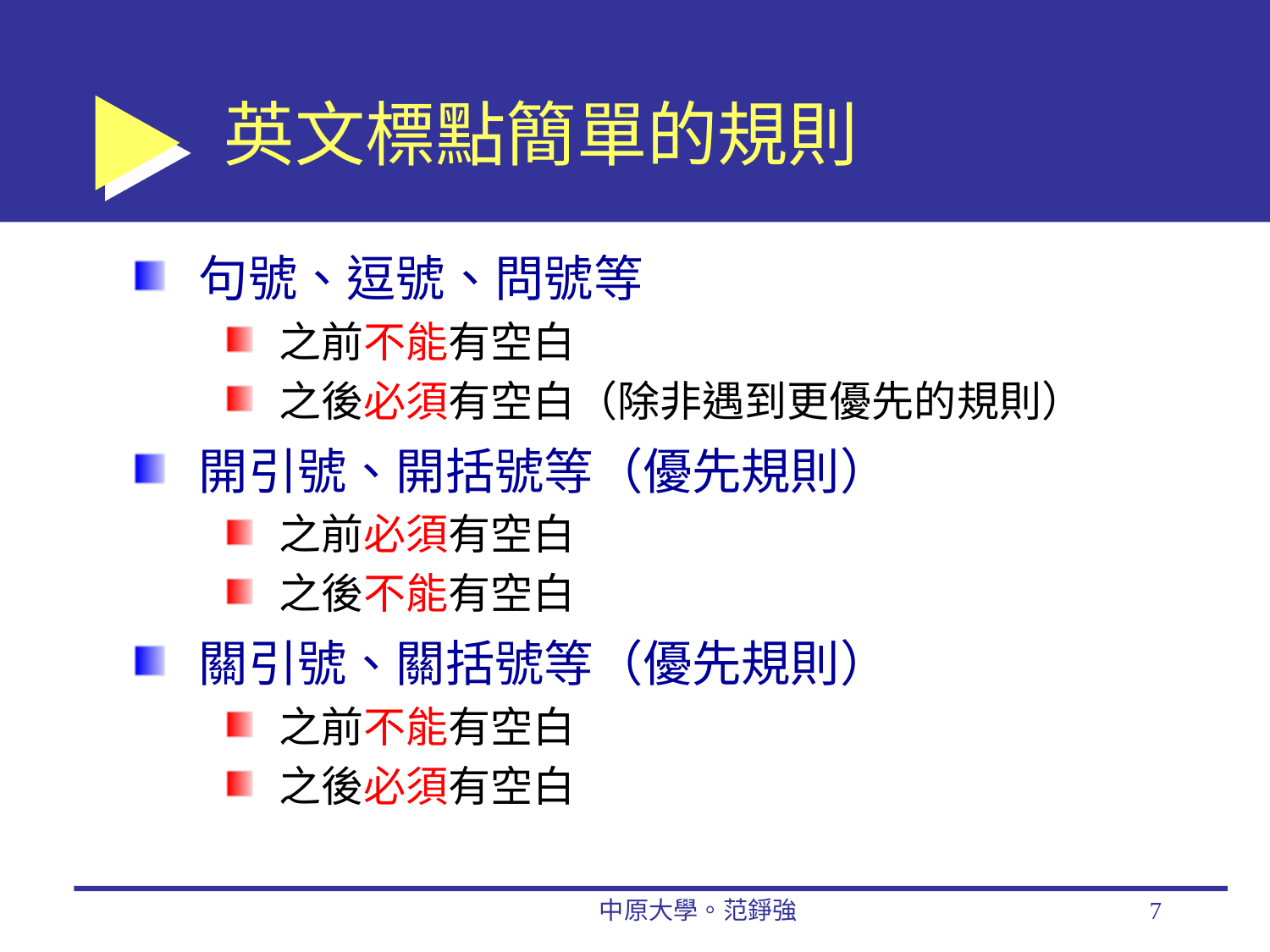

# 英文標點簡單的規則
句號、逗號、問號等
之前不能有空白
之後必須有空白（除非遇到更優先的規則）
開引號、開括號等（優先規則）
之前必須有空白
之後不能有空白
關引號、關括號等（優先規則）
之前不能有空白
之後必須有空白
中原大學。范錚強
7